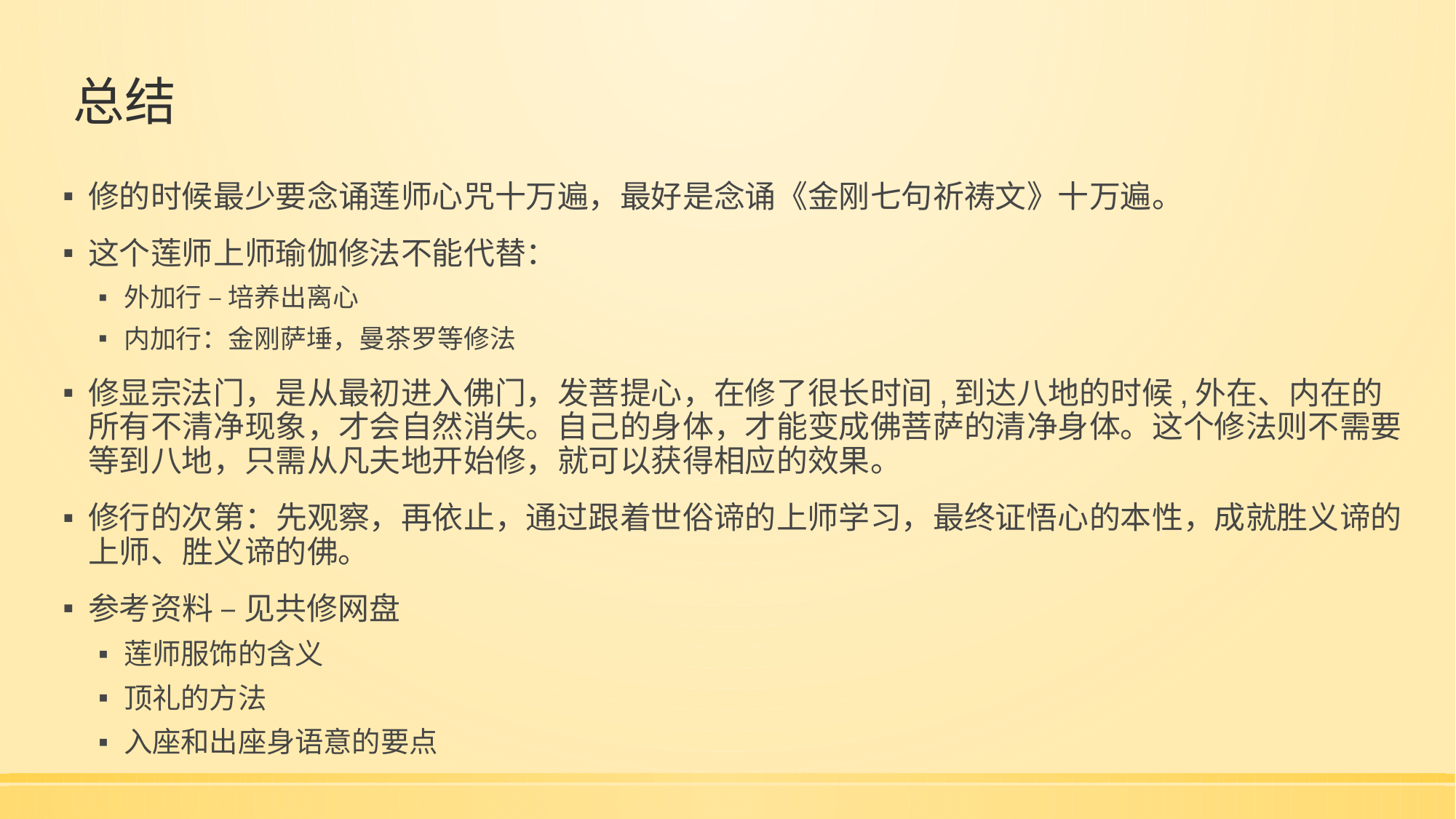

# 总结
修的时候最少要念诵莲师心咒十万遍，最好是念诵《金刚七句祈祷文》十万遍。
这个莲师上师瑜伽修法不能代替：
外加行 – 培养出离心
内加行：金刚萨埵，曼茶罗等修法
修显宗法门，是从最初进入佛门，发菩提心，在修了很长时间,到达八地的时候,外在、内在的所有不清净现象，才会自然消失。自己的身体，才能变成佛菩萨的清净身体。这个修法则不需要等到八地，只需从凡夫地开始修，就可以获得相应的效果。
修行的次第：先观察，再依止，通过跟着世俗谛的上师学习，最终证悟心的本性，成就胜义谛的上师、胜义谛的佛。
参考资料 – 见共修网盘
莲师服饰的含义
顶礼的方法
入座和出座身语意的要点